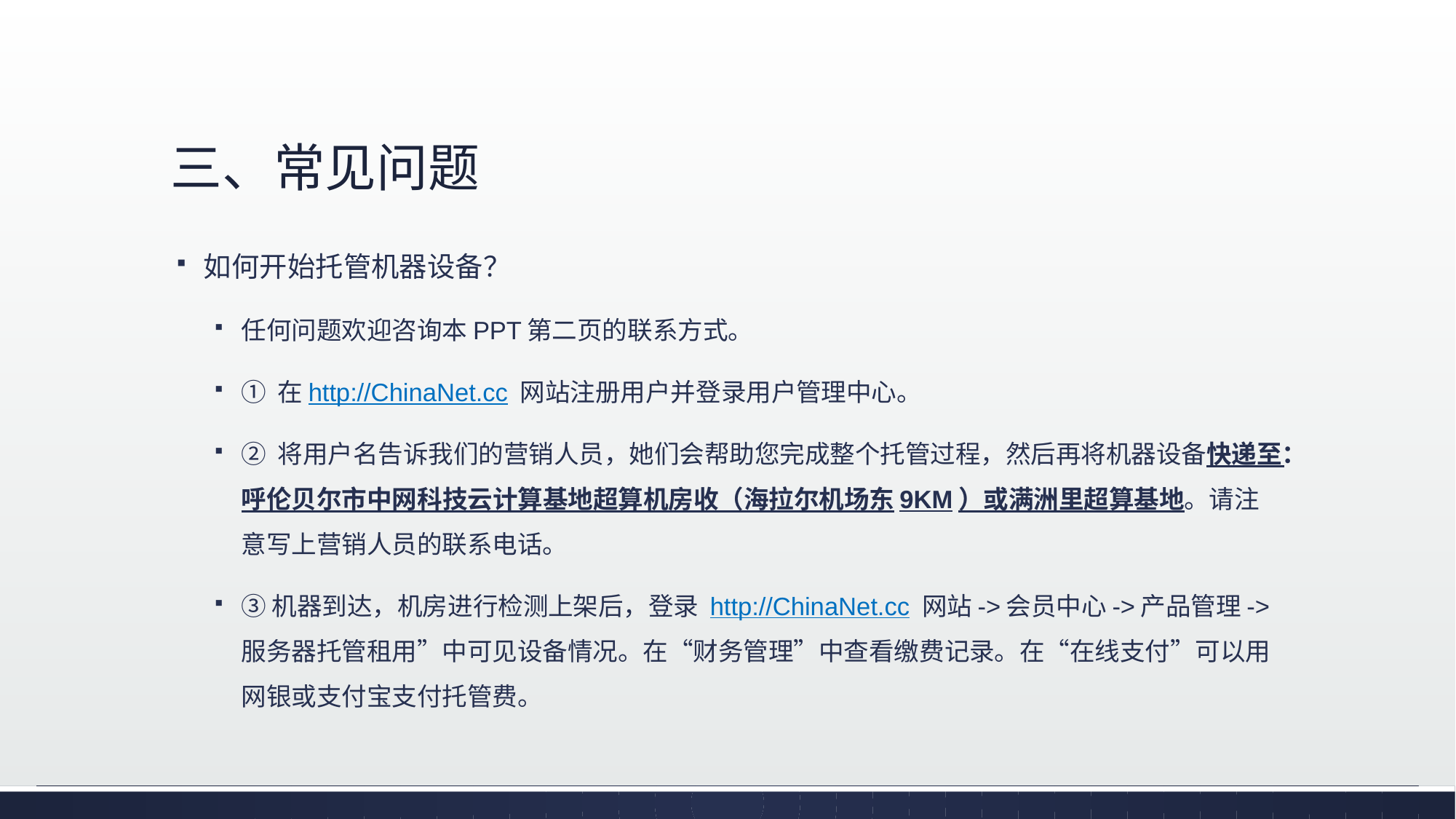

# 三、常见问题
如何开始托管机器设备？
任何问题欢迎咨询本PPT第二页的联系方式。
① 在http://ChinaNet.cc 网站注册用户并登录用户管理中心。
② 将用户名告诉我们的营销人员，她们会帮助您完成整个托管过程，然后再将机器设备快递至：呼伦贝尔市中网科技云计算基地超算机房收（海拉尔机场东9KM）或满洲里超算基地。请注意写上营销人员的联系电话。
③机器到达，机房进行检测上架后，登录 http://ChinaNet.cc 网站->会员中心->产品管理->服务器托管租用”中可见设备情况。在“财务管理”中查看缴费记录。在“在线支付”可以用网银或支付宝支付托管费。